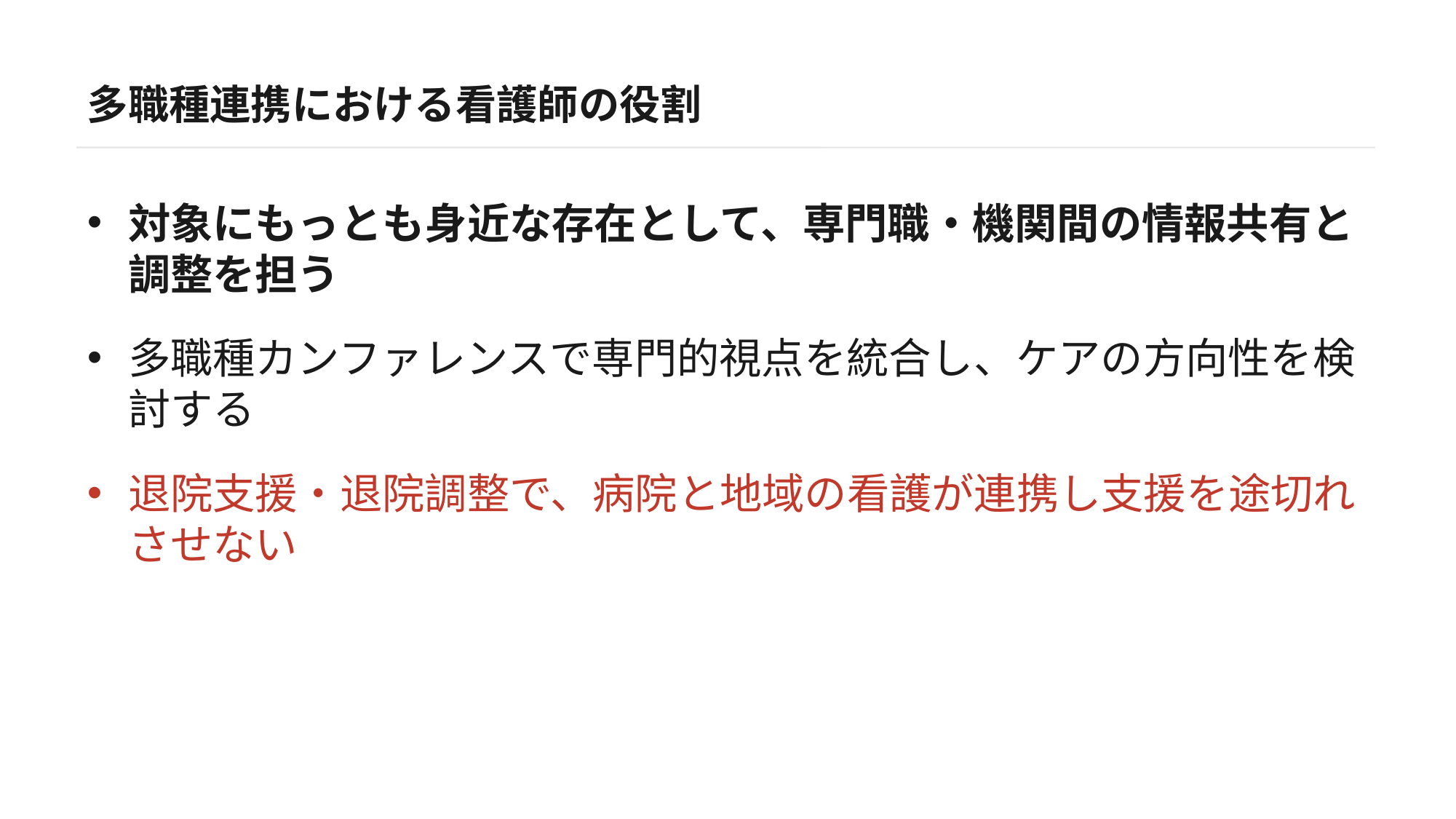

多職種連携における看護師の役割

対象にもっとも身近な存在として、専門職・機関間の情報共有と調整を担う
多職種カンファレンスで専門的視点を統合し、ケアの方向性を検討する
退院支援・退院調整で、病院と地域の看護が連携し支援を途切れさせない